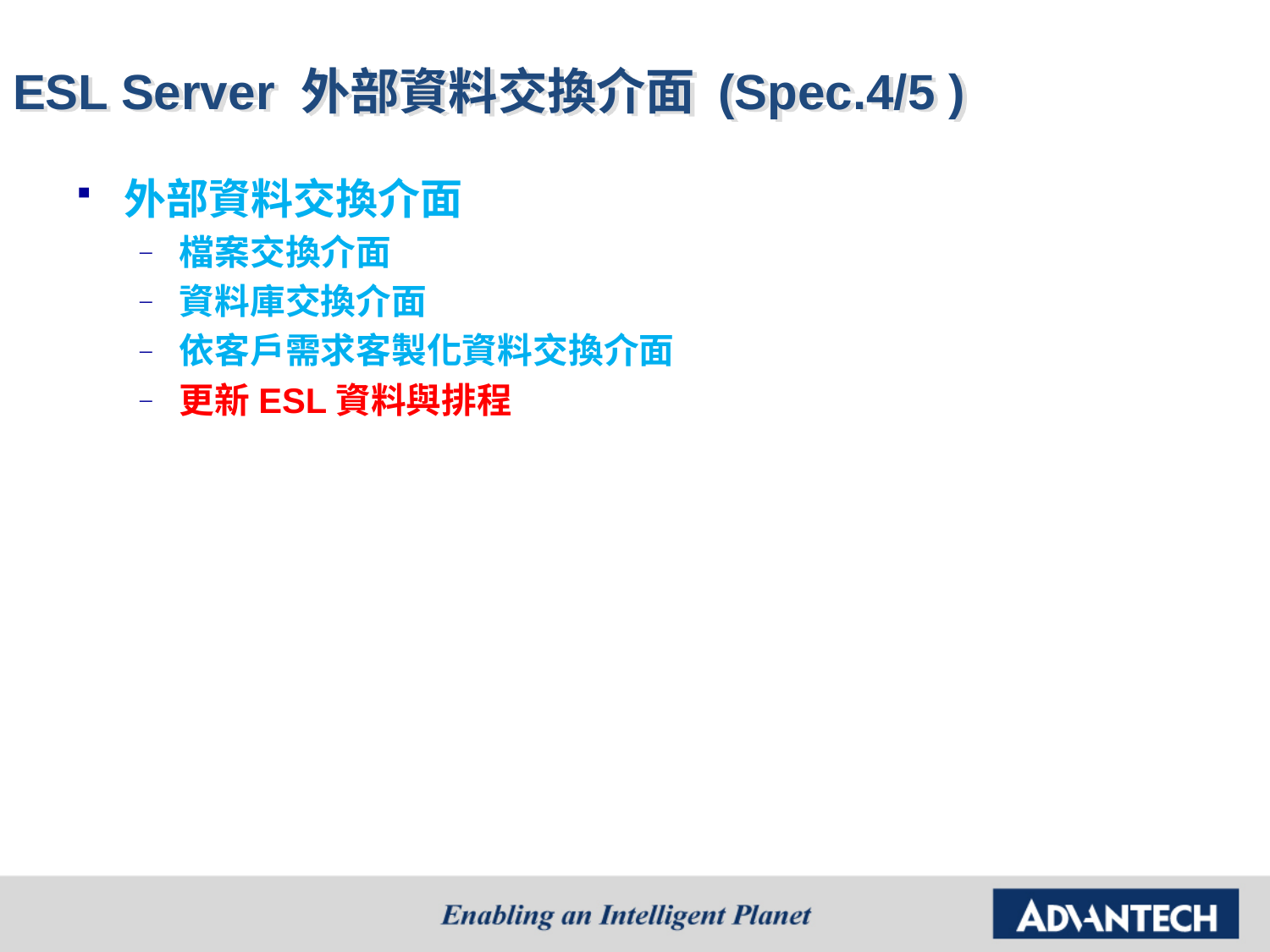

# ESL Server 外部資料交換介面 (Spec.4/5 )
外部資料交換介面
檔案交換介面
資料庫交換介面
依客戶需求客製化資料交換介面
更新ESL資料與排程